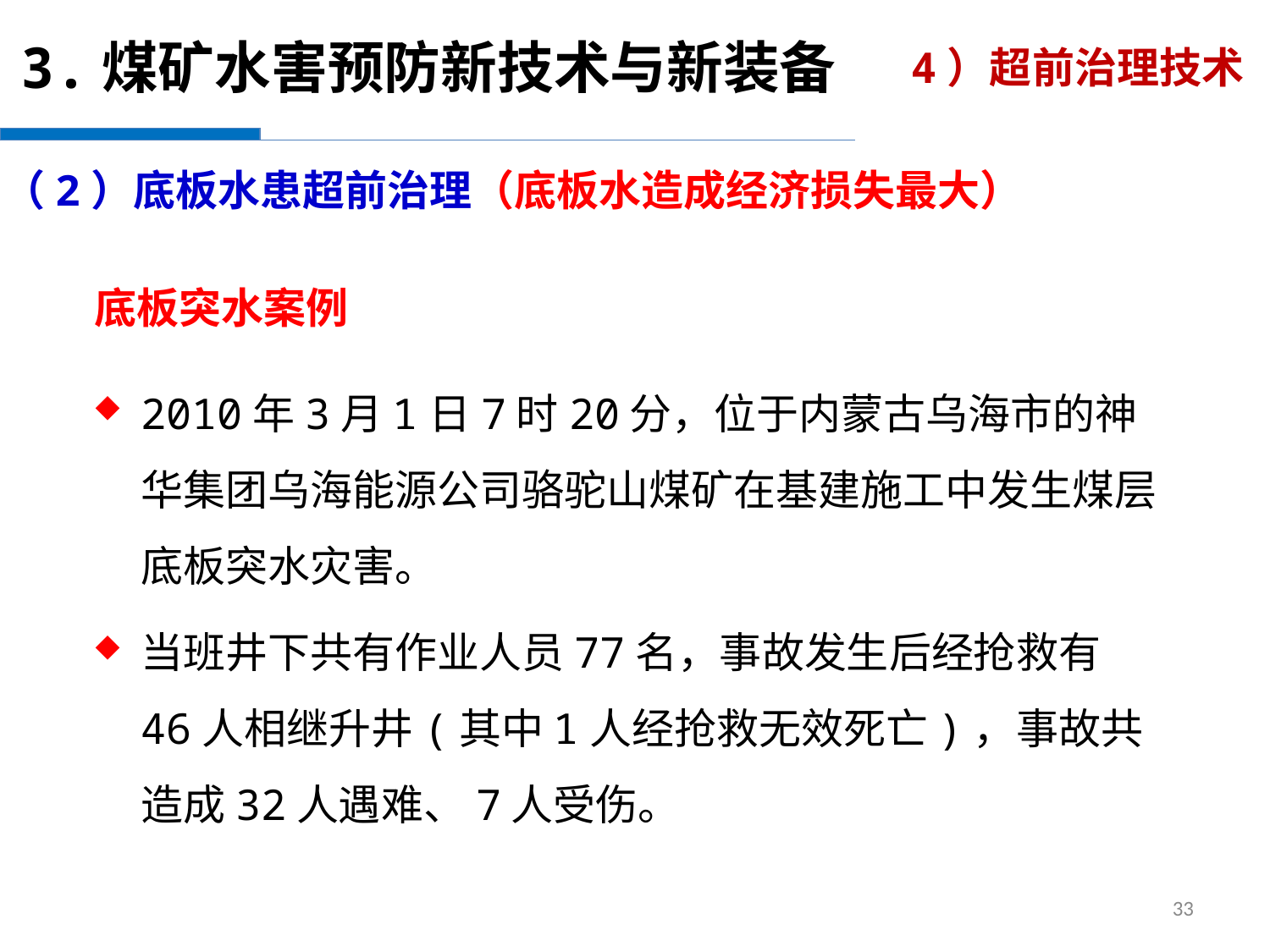

3.煤矿水害预防新技术与新装备
4）超前治理技术

（2）底板水患超前治理（底板水造成经济损失最大）

底板突水案例
2010年3月1日7时20分，位于内蒙古乌海市的神华集团乌海能源公司骆驼山煤矿在基建施工中发生煤层底板突水灾害。
当班井下共有作业人员77名，事故发生后经抢救有46人相继升井(其中1人经抢救无效死亡)，事故共造成32人遇难、7人受伤。
33